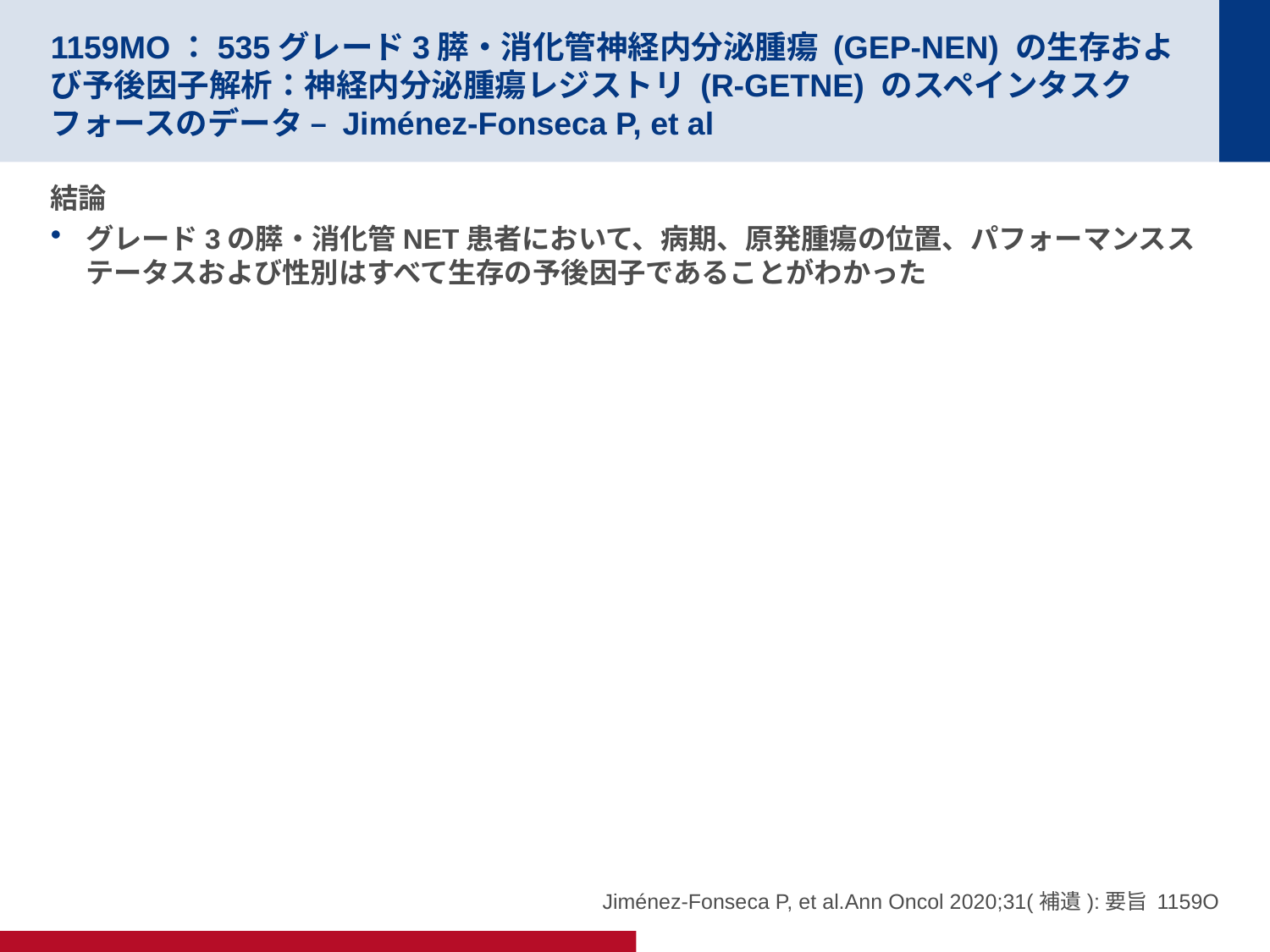

# 1159MO：535グレード3膵・消化管神経内分泌腫瘍 (GEP-NEN) の生存および予後因子解析：神経内分泌腫瘍レジストリ (R-GETNE) のスペインタスクフォースのデータ – Jiménez-Fonseca P, et al
結論
グレード3の膵・消化管NET患者において、病期、原発腫瘍の位置、パフォーマンスステータスおよび性別はすべて生存の予後因子であることがわかった
Jiménez-Fonseca P, et al.Ann Oncol 2020;31(補遺):要旨 1159O